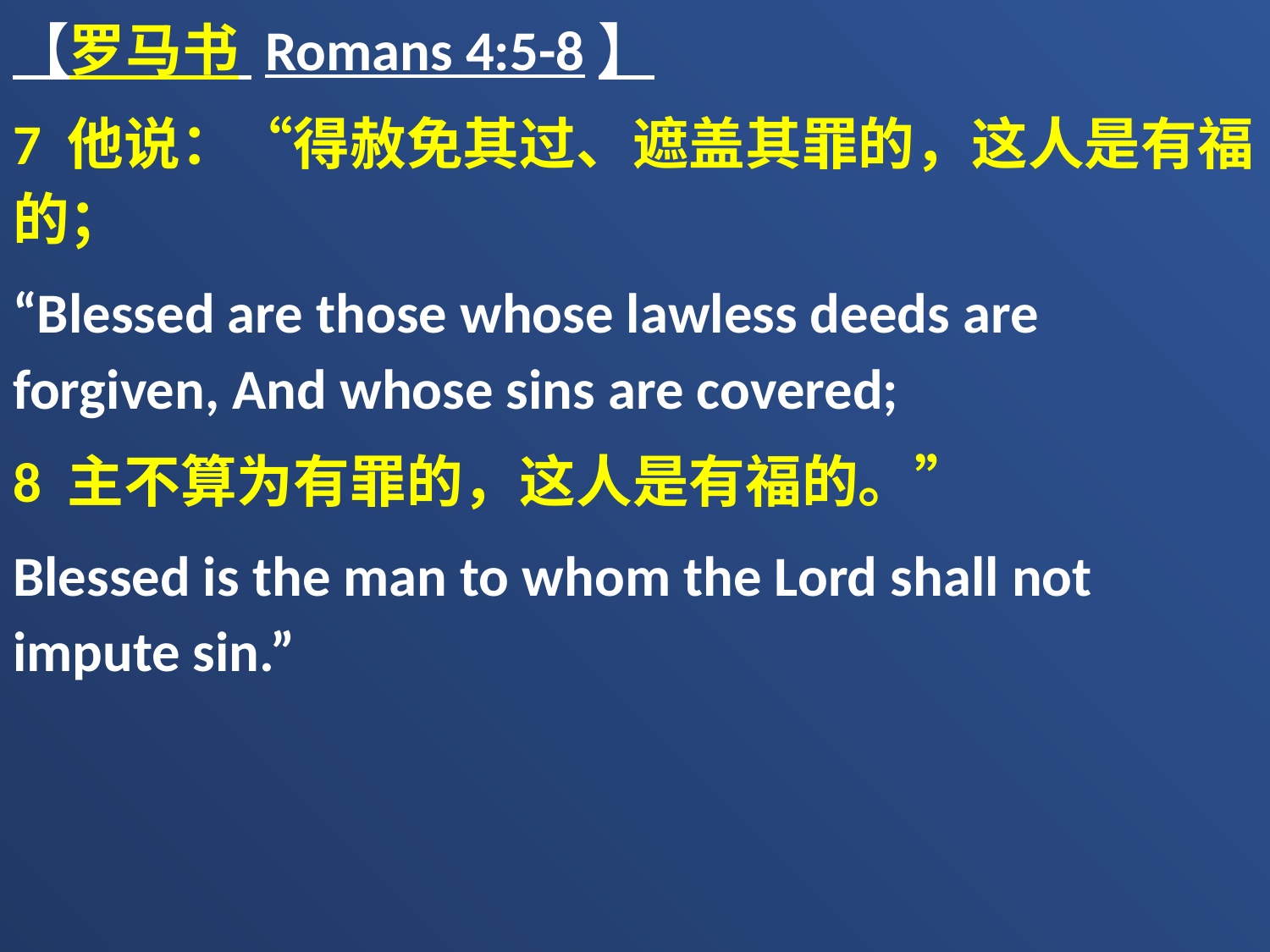

【罗马书 Romans 4:5-8】
7 他说：“得赦免其过、遮盖其罪的，这人是有福的；
“Blessed are those whose lawless deeds are forgiven, And whose sins are covered;
8 主不算为有罪的，这人是有福的。”
Blessed is the man to whom the Lord shall not impute sin.”